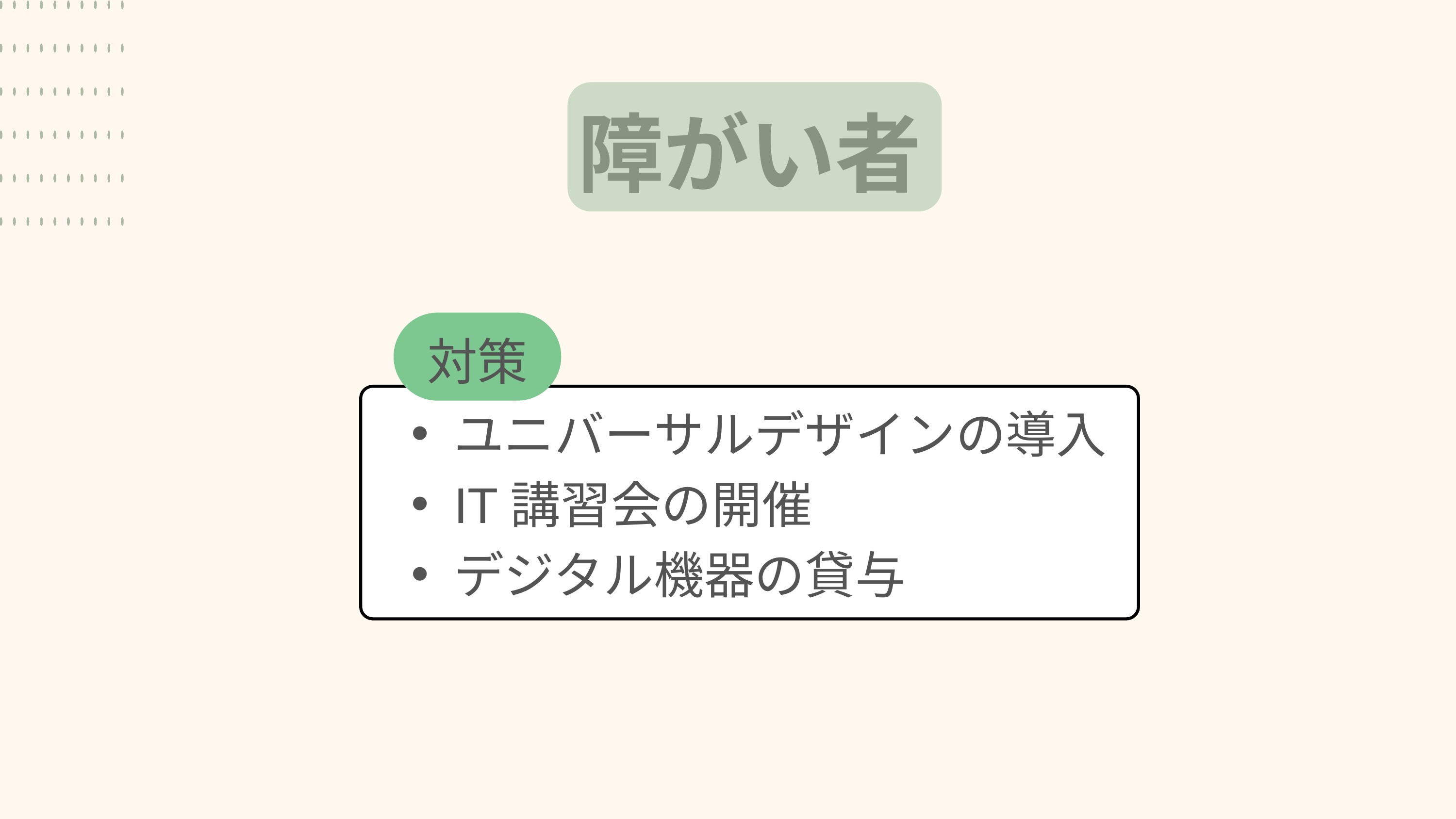

障がい者
対策

ユニバーサルデザインの導入
IT講習会の開催
デジタル機器の貸与